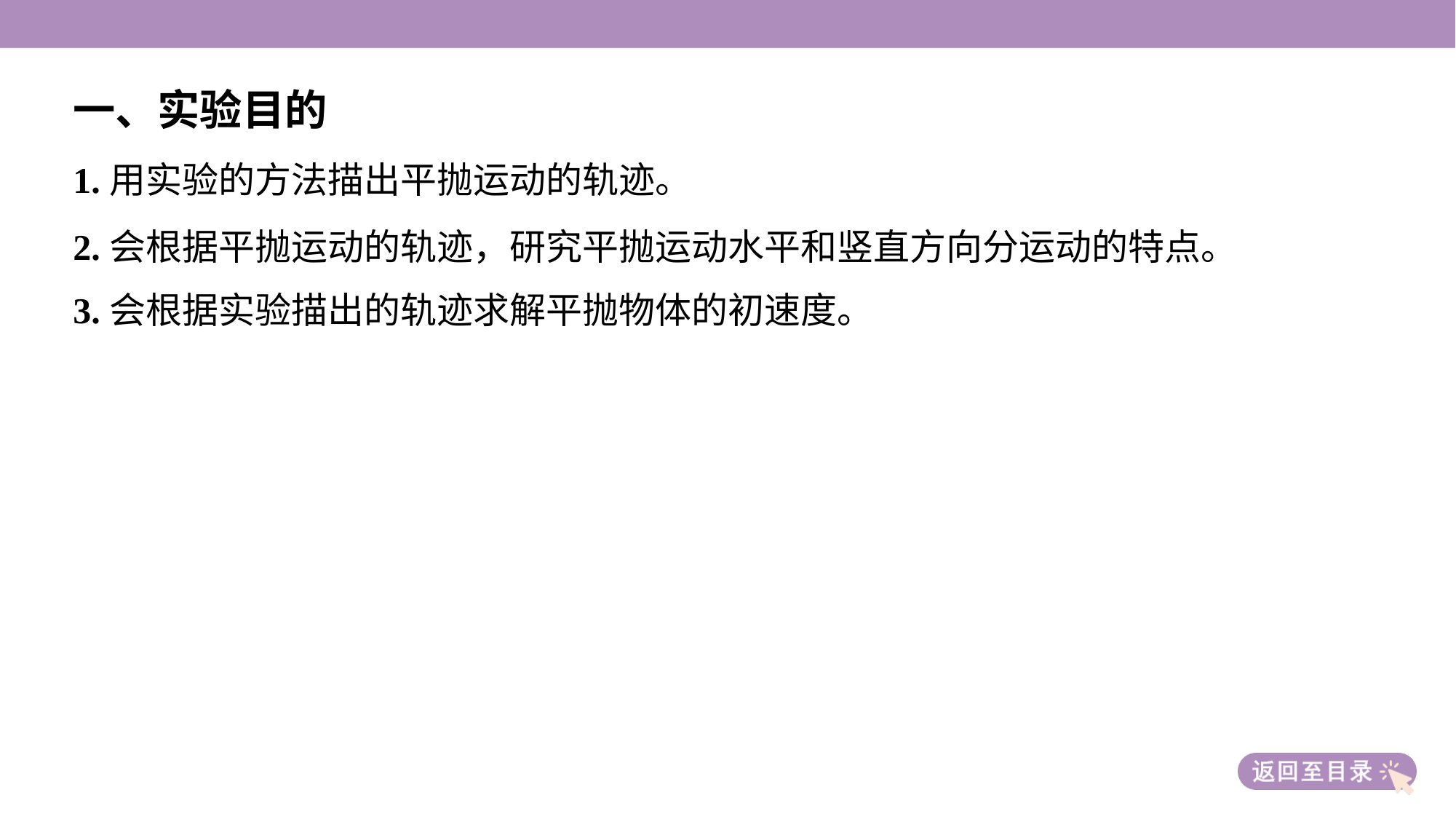

一、实验目的
1.用实验的方法描出平抛运动的轨迹。
2.会根据平抛运动的轨迹，研究平抛运动水平和竖直方向分运动的特点。
3.会根据实验描出的轨迹求解平抛物体的初速度。